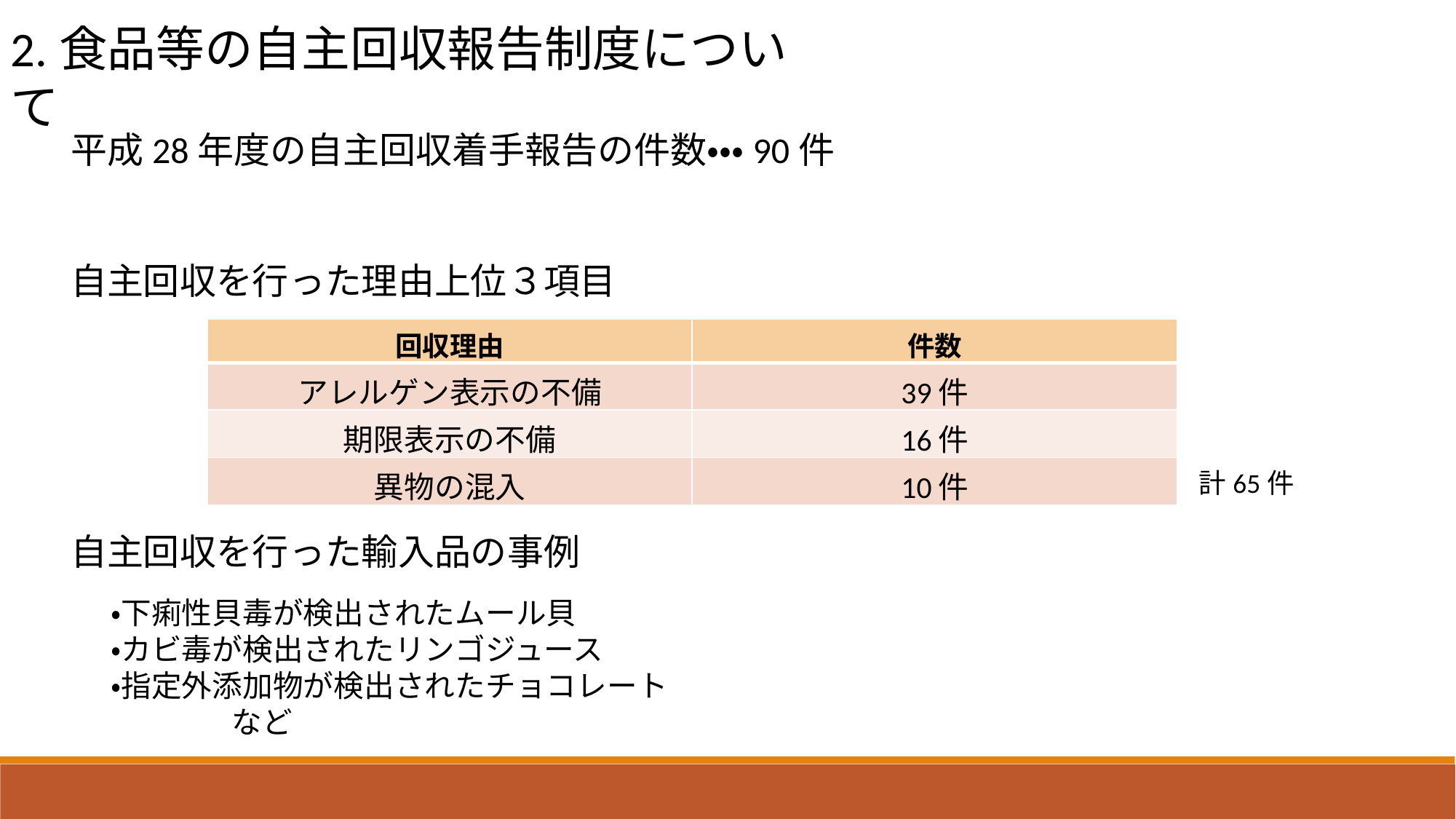

2.食品等の自主回収報告制度について
平成28年度の自主回収着手報告の件数・・・90件
自主回収を行った理由上位３項目
| 回収理由 | 件数 |
| --- | --- |
| アレルゲン表示の不備 | 39件 |
| 期限表示の不備 | 16件 |
| 異物の混入 | 10件 |
計65件
自主回収を行った輸入品の事例
・下痢性貝毒が検出されたムール貝
・カビ毒が検出されたリンゴジュース
・指定外添加物が検出されたチョコレート　　　　　　　　　　　　　　　　　　など